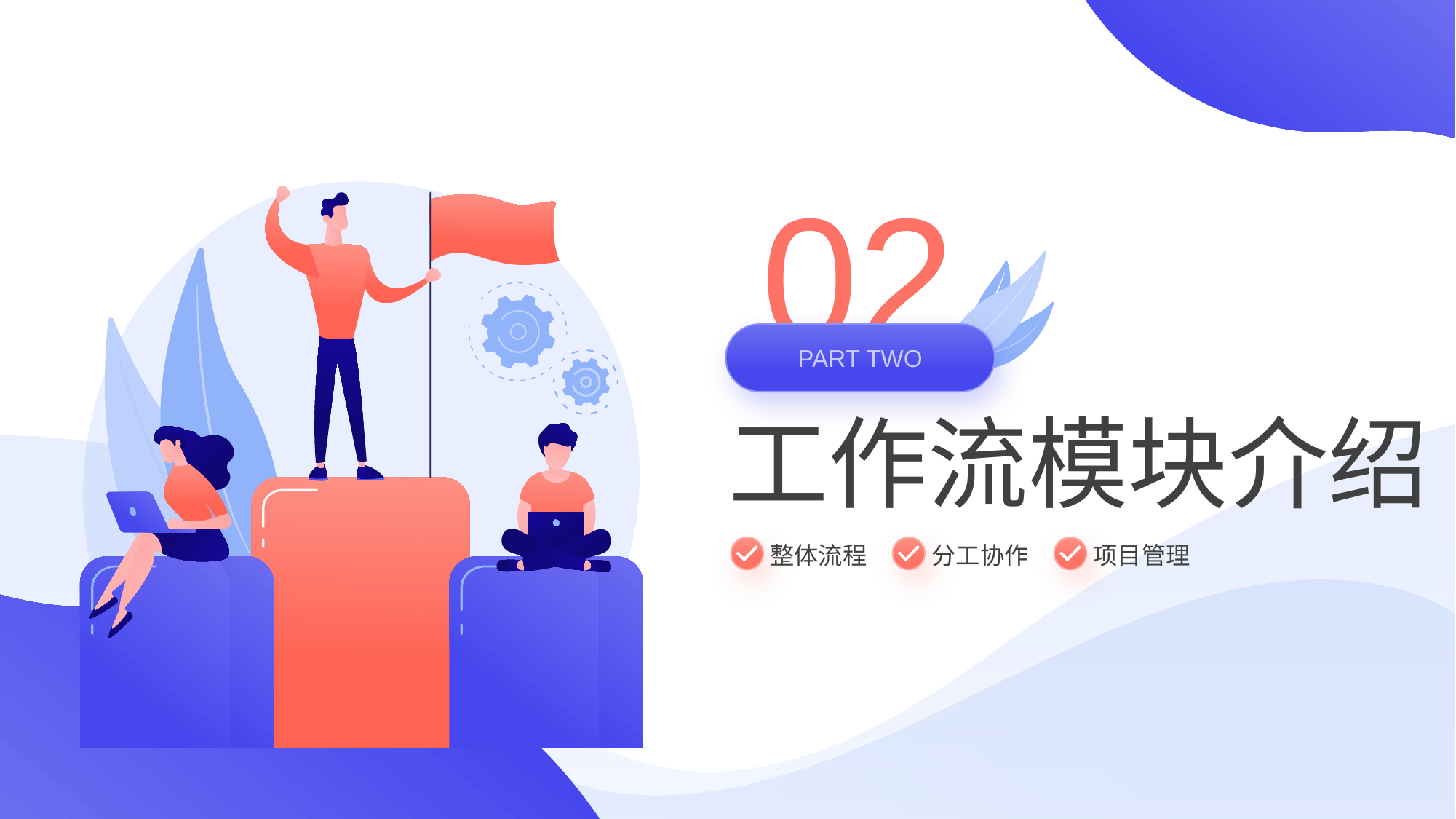

02

PART TWO
工作流模块介绍

整体流程
分工协作
项目管理